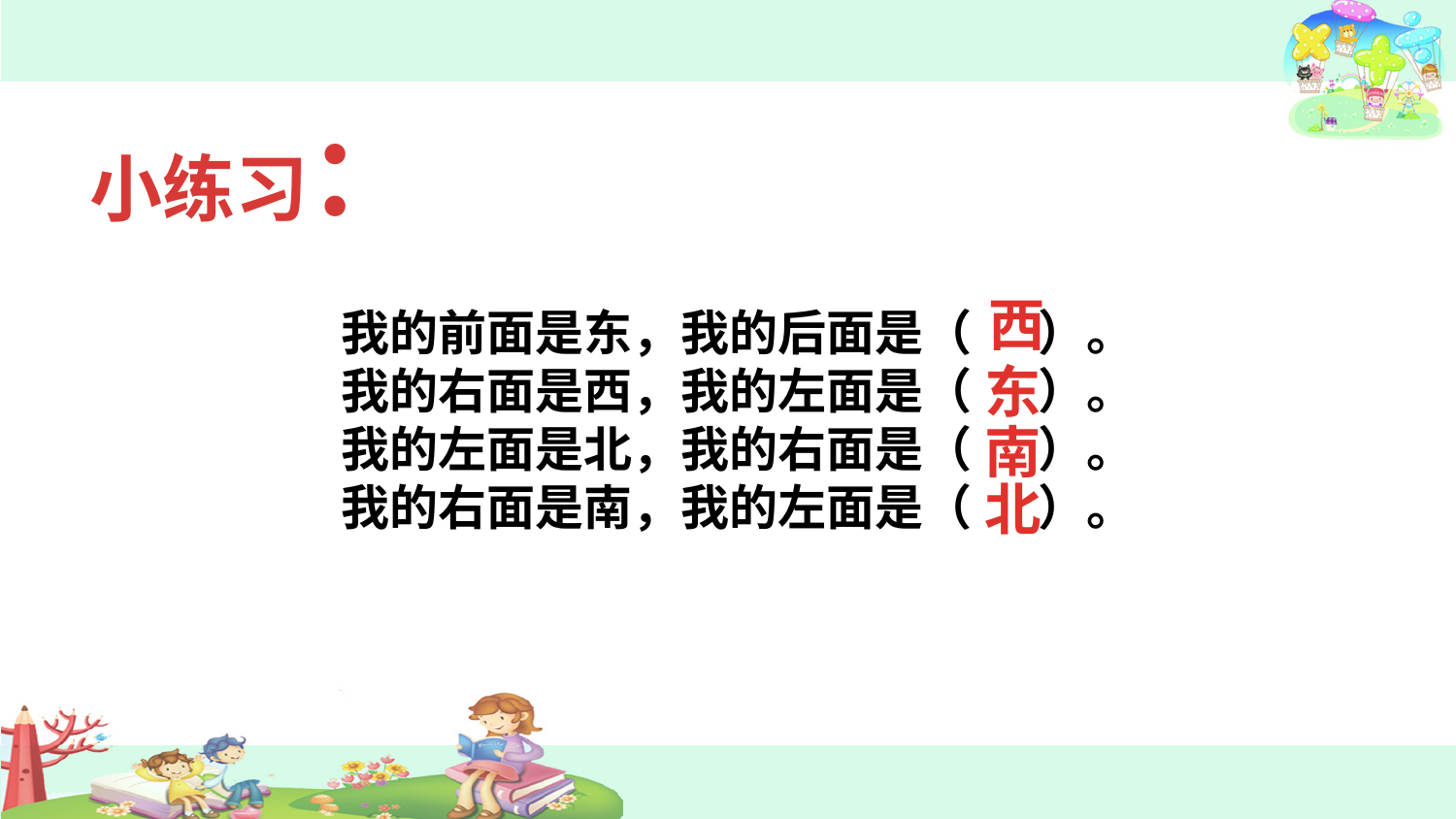

小练习：
西
我的前面是东，我的后面是（      ）。
我的右面是西，我的左面是（      ）。
我的左面是北，我的右面是（      ）。
我的右面是南，我的左面是（      ）。
东
南
北